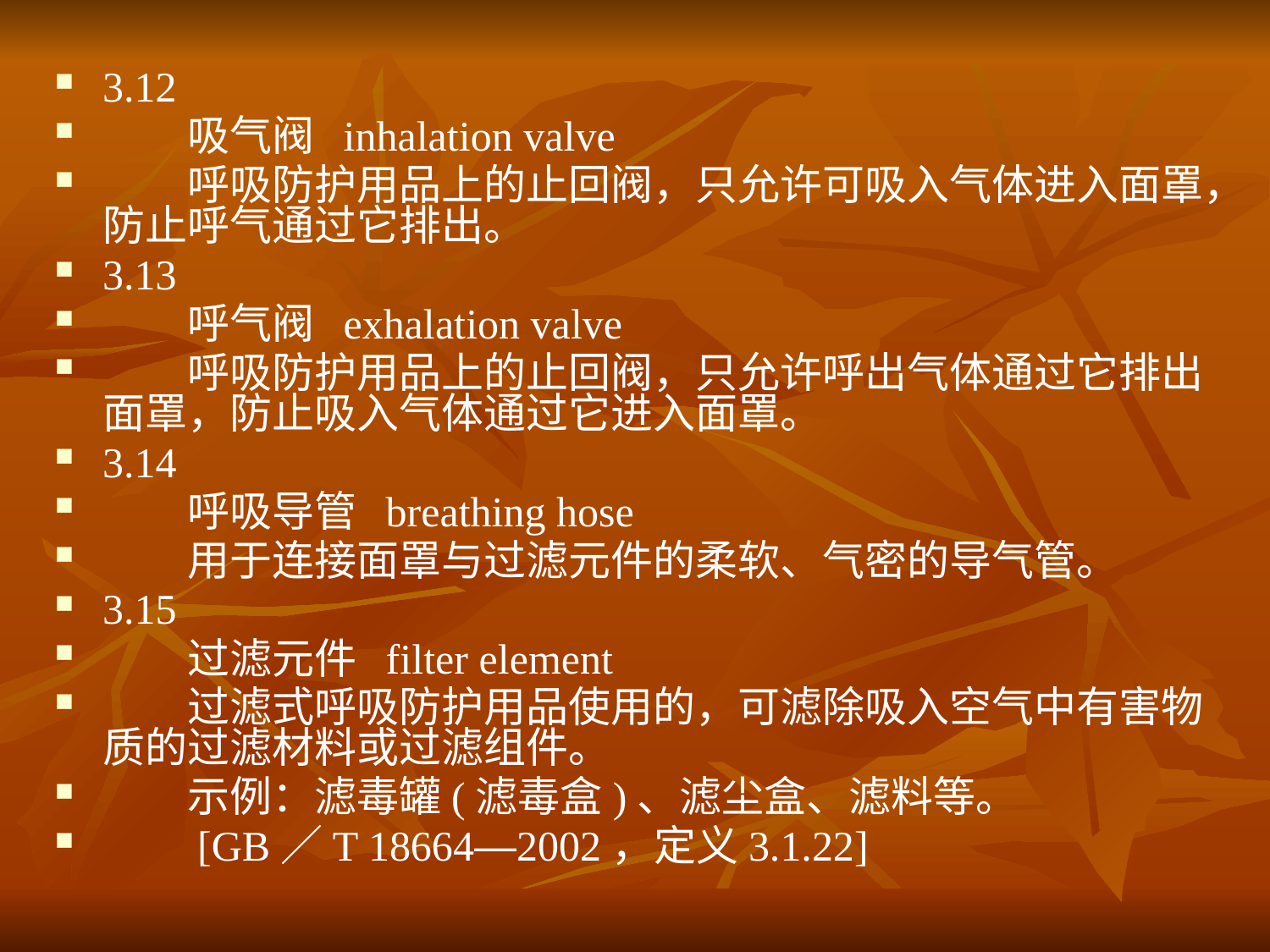

3.12
　　吸气阀  inhalation valve
　　呼吸防护用品上的止回阀，只允许可吸入气体进入面罩，防止呼气通过它排出。
3.13
　　呼气阀  exhalation valve
　　呼吸防护用品上的止回阀，只允许呼出气体通过它排出面罩，防止吸入气体通过它进入面罩。
3.14
　　呼吸导管  breathing hose
　　用于连接面罩与过滤元件的柔软、气密的导气管。
3.15
　　过滤元件  filter element
　　过滤式呼吸防护用品使用的，可滤除吸入空气中有害物质的过滤材料或过滤组件。
　　示例：滤毒罐(滤毒盒)、滤尘盒、滤料等。
　　[GB／T 18664—2002，定义3.1.22]